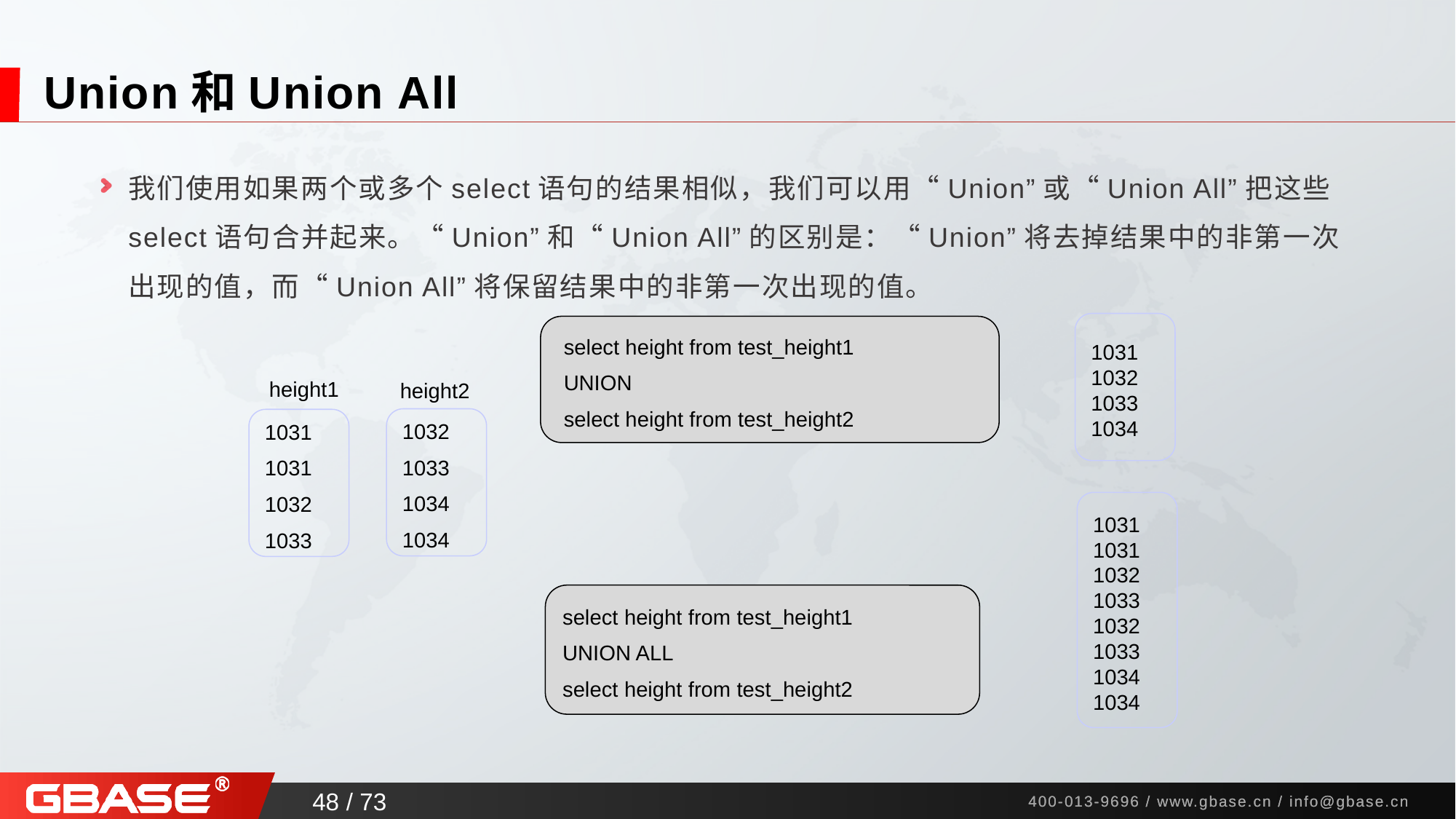

# Union和Union All
我们使用如果两个或多个select语句的结果相似，我们可以用“Union”或“Union All”把这些select语句合并起来。“Union”和“Union All”的区别是：“Union”将去掉结果中的非第一次出现的值，而“Union All”将保留结果中的非第一次出现的值。
1031    1032    1033    1034
 select height from test_height1
 UNION
 select height from test_height2
height1
height2
1032
1033
1034
1034
1031
1031
1032
1033
1031    1031    1032    1033   1032    1033   1034   1034
select height from test_height1
UNION ALL
select height from test_height2